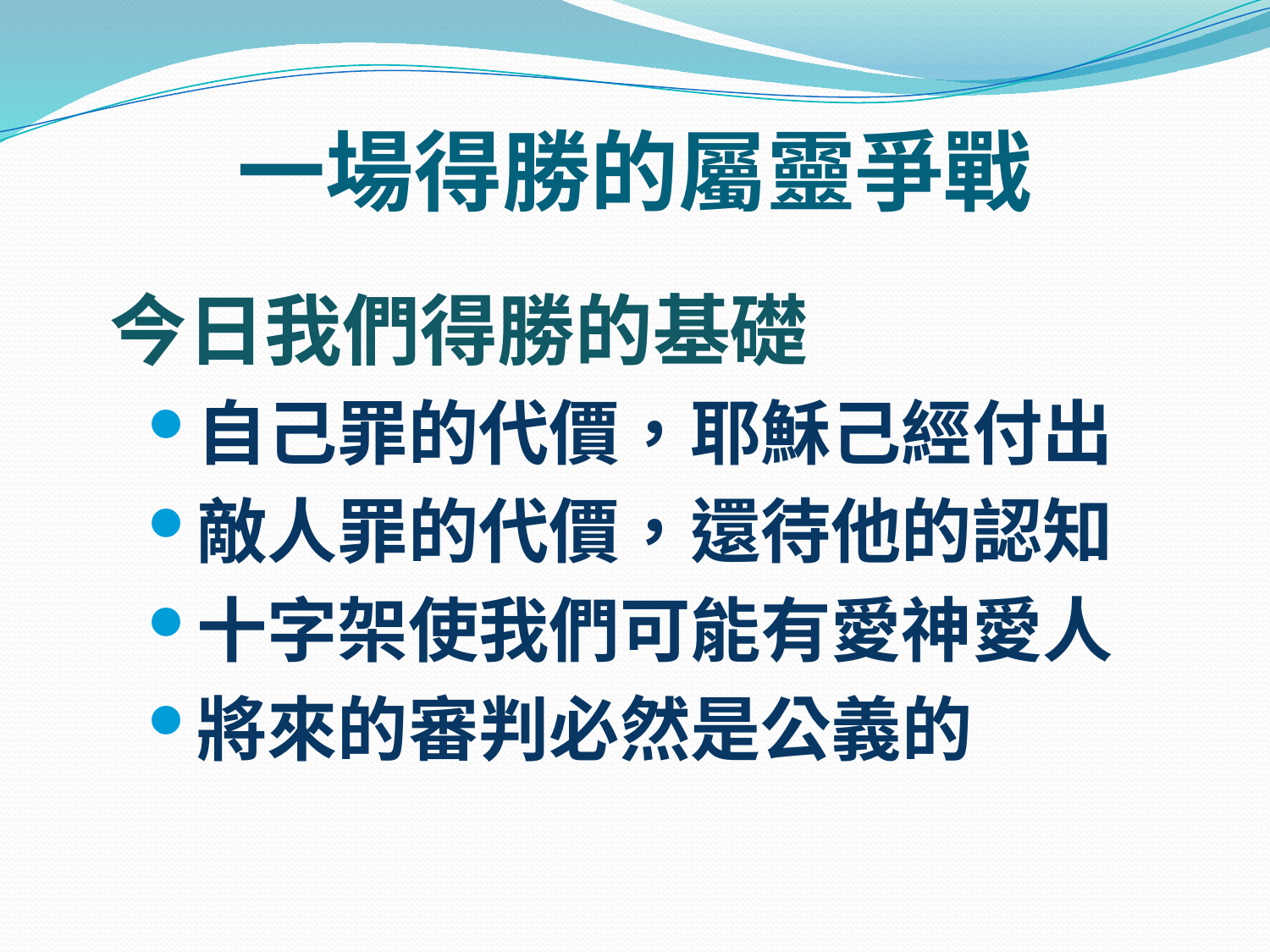

# 一場得勝的屬靈爭戰
今日我們得勝的基礎
自己罪的代價，耶穌己經付出
敵人罪的代價，還待他的認知
十字架使我們可能有愛神愛人
將來的審判必然是公義的